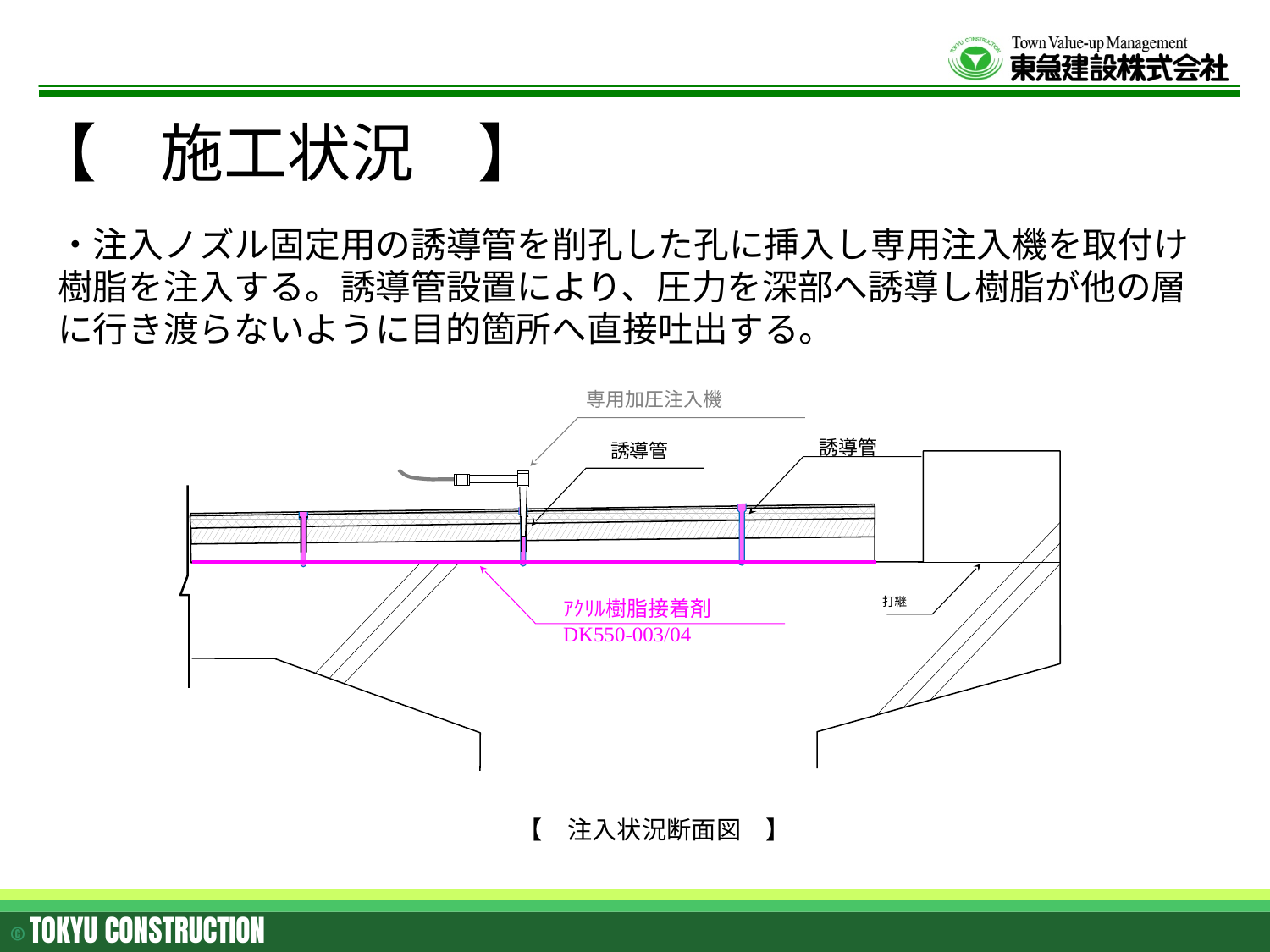

【　施工状況　】
・注入ノズル固定用の誘導管を削孔した孔に挿入し専用注入機を取付け樹脂を注入する。誘導管設置により、圧力を深部へ誘導し樹脂が他の層に行き渡らないように目的箇所へ直接吐出する。
専用加圧注入機

打継

ｱｸﾘﾙ樹脂接着剤
DK550-003/04

誘導管

誘導管

【　注入状況断面図　】